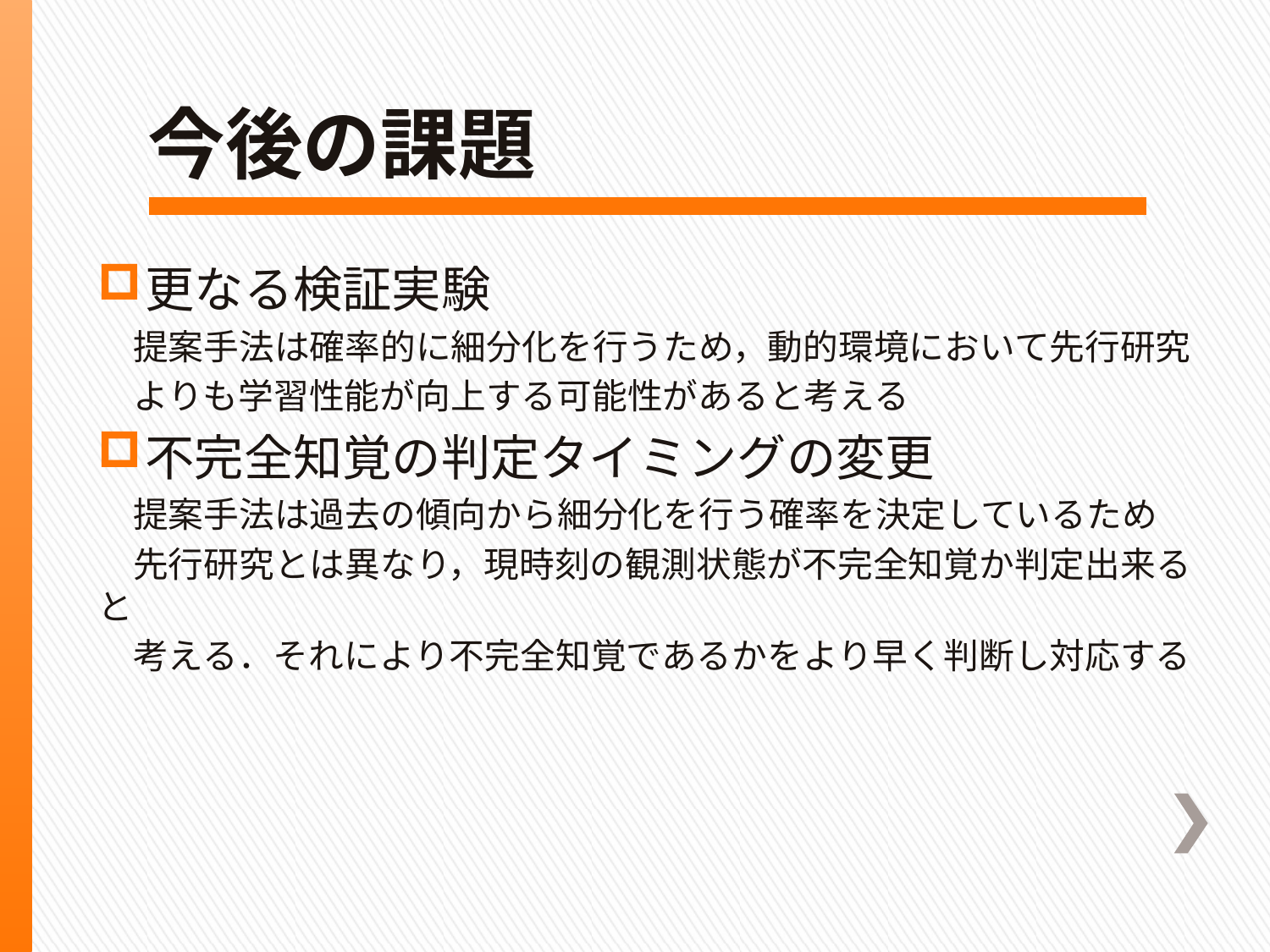

# 今後の課題
更なる検証実験
　提案手法は確率的に細分化を行うため，動的環境において先行研究
　よりも学習性能が向上する可能性があると考える
不完全知覚の判定タイミングの変更
　提案手法は過去の傾向から細分化を行う確率を決定しているため
　先行研究とは異なり，現時刻の観測状態が不完全知覚か判定出来ると
　考える．それにより不完全知覚であるかをより早く判断し対応する